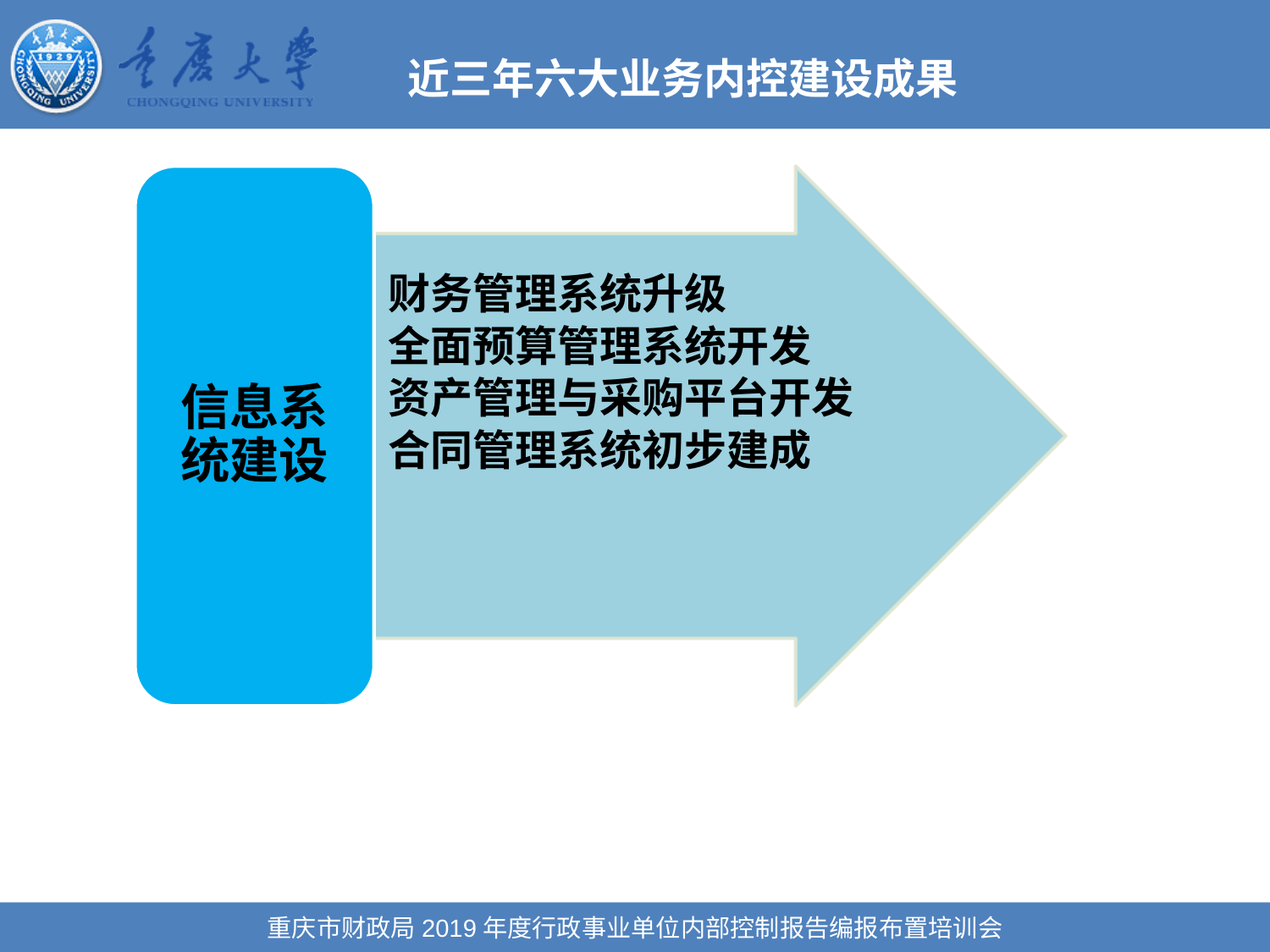

近三年六大业务内控建设成果

财务管理系统升级
全面预算管理系统开发
资产管理与采购平台开发
合同管理系统初步建成
信息系统建设
10
重庆市财政局2019年度行政事业单位内部控制报告编报布置培训会